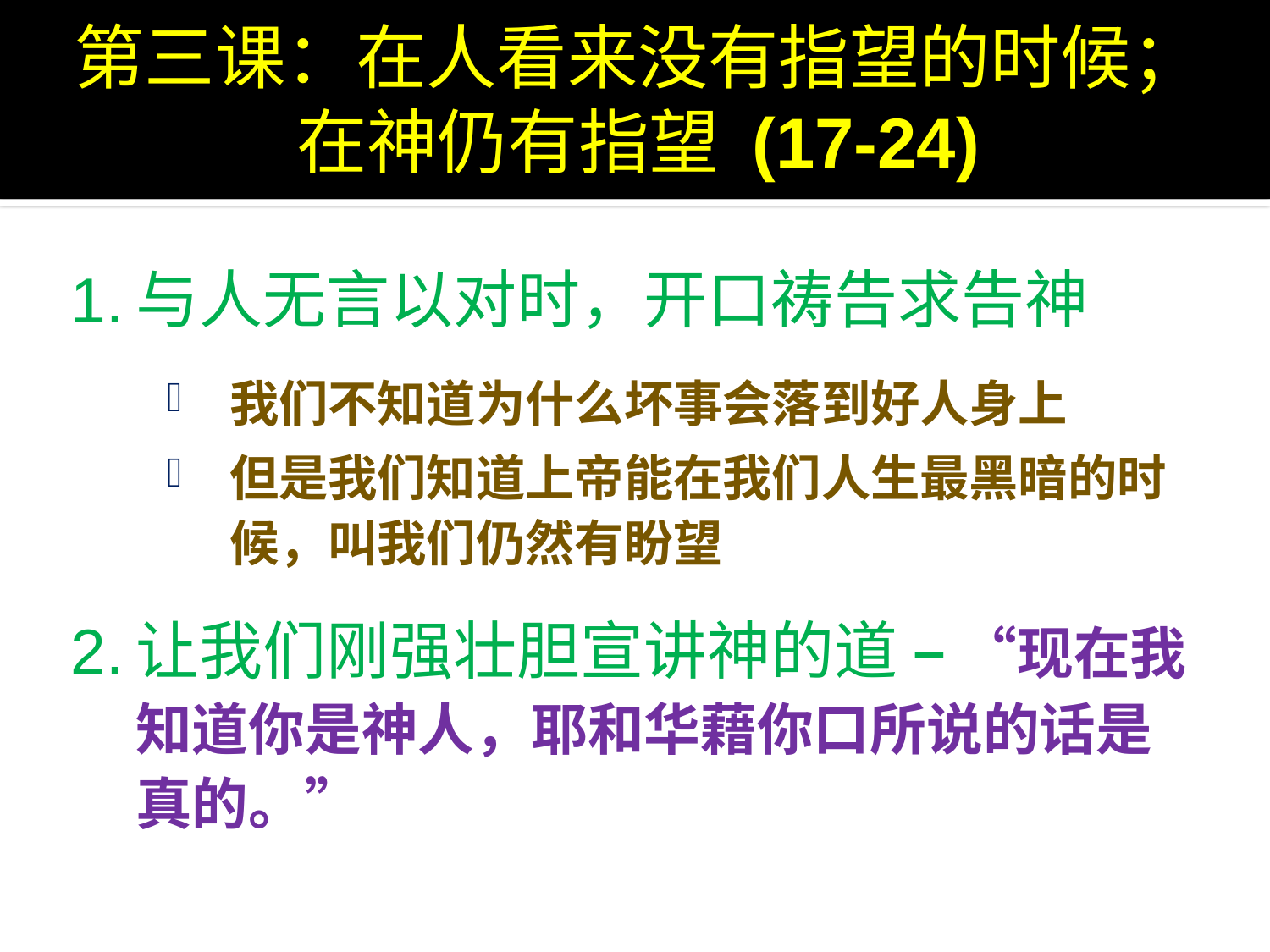

# 第三课：在人看来没有指望的时候；在神仍有指望 (17-24)
与人无言以对时，开口祷告求告神
我们不知道为什么坏事会落到好人身上
但是我们知道上帝能在我们人生最黑暗的时候，叫我们仍然有盼望
让我们刚强壮胆宣讲神的道 – “现在我知道你是神人，耶和华藉你口所说的话是真的。”